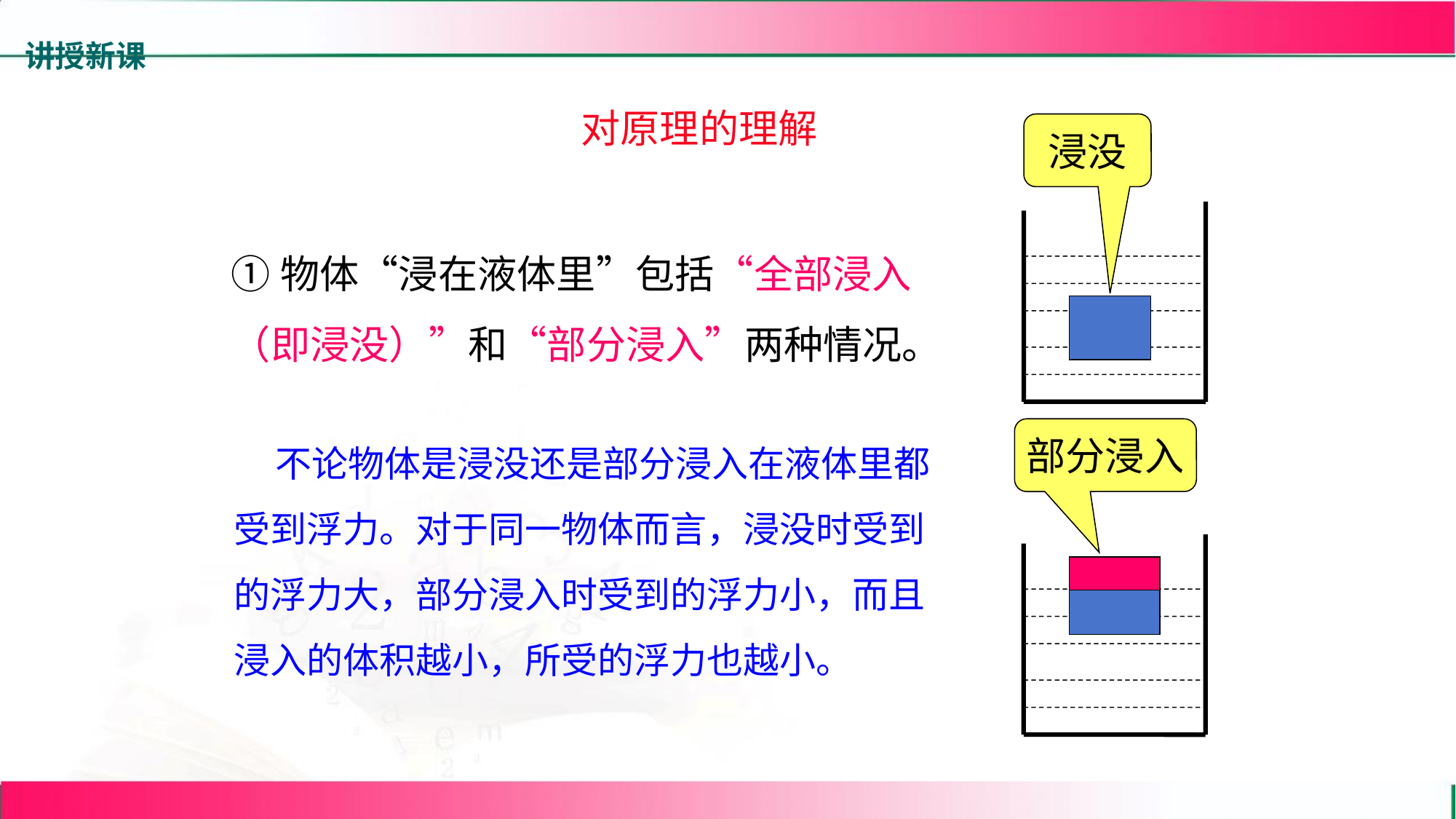

讲授新课
对原理的理解
浸没

①物体“浸在液体里”包括“全部浸入（即浸没）”和“部分浸入”两种情况。

    不论物体是浸没还是部分浸入在液体里都受到浮力。对于同一物体而言，浸没时受到的浮力大，部分浸入时受到的浮力小，而且浸入的体积越小，所受的浮力也越小。
部分浸入